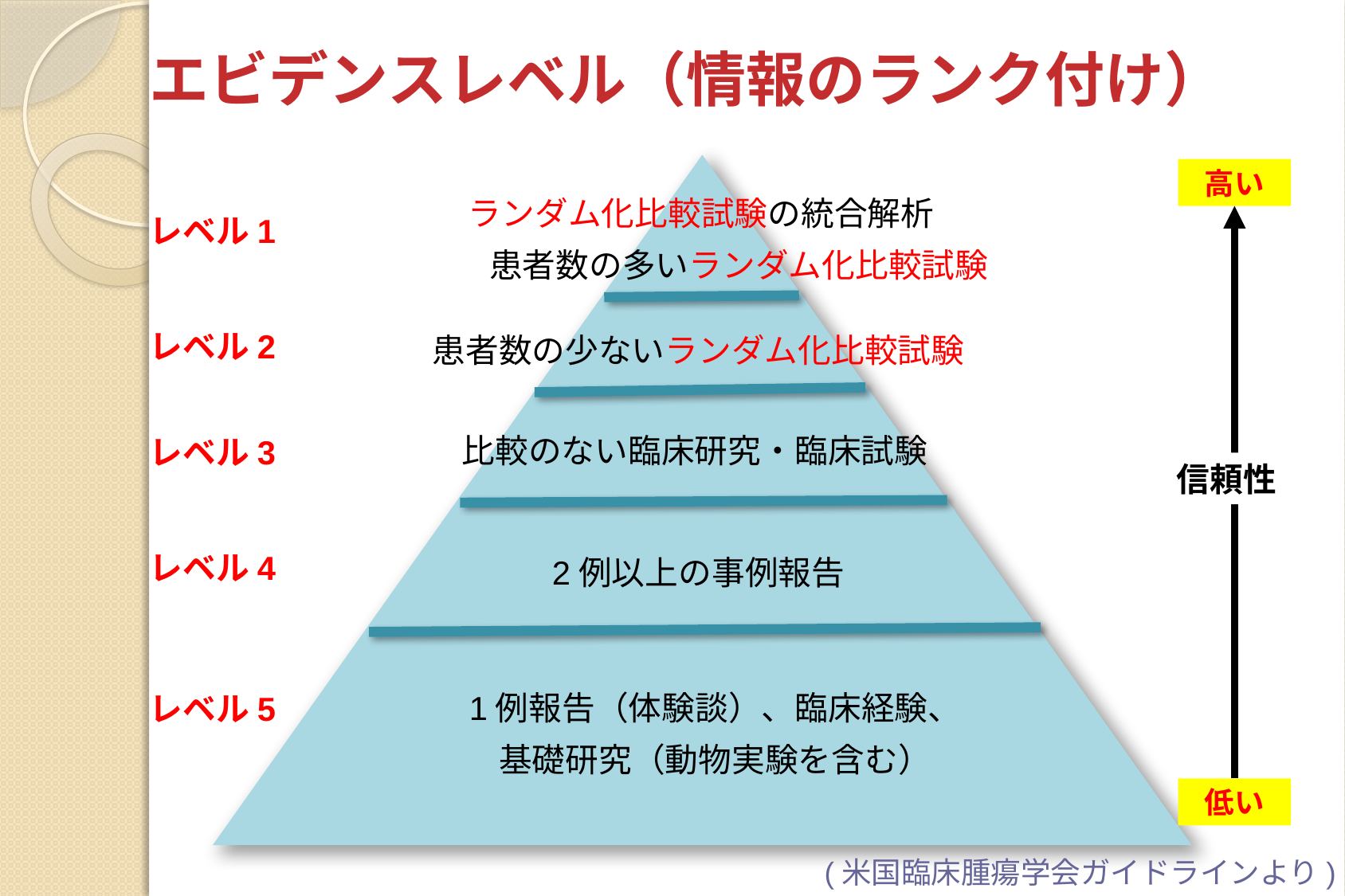

# エビデンスレベル（情報のランク付け）

高い
信頼性
低い
ランダム化比較試験の統合解析
	患者数の多いランダム化比較試験
レベル1
患者数の少ないランダム化比較試験
レベル2
比較のない臨床研究・臨床試験
レベル3
2例以上の事例報告
レベル4
1例報告（体験談）、臨床経験、
基礎研究（動物実験を含む）
レベル5
(米国臨床腫瘍学会ガイドラインより)